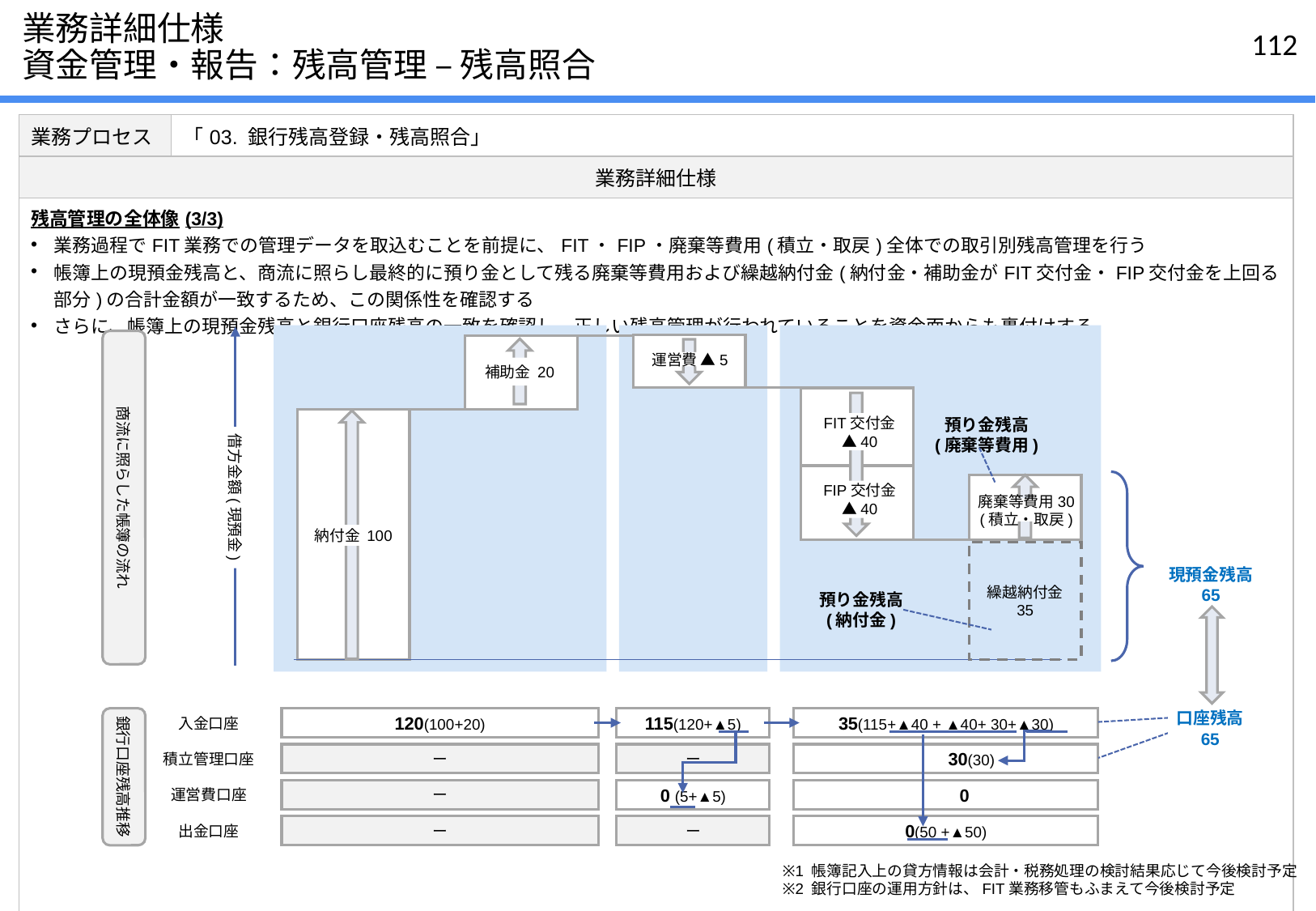

# 業務詳細仕様 資金管理・報告：残高管理 – 残高照合
| 業務プロセス | 「03. 銀行残高登録・残高照合」 |
| --- | --- |
| 業務詳細仕様 |  |
| 残高管理の全体像(3/3) 業務過程でFIT業務での管理データを取込むことを前提に、FIT・FIP・廃棄等費用(積立・取戻)全体での取引別残高管理を行う 帳簿上の現預金残高と、商流に照らし最終的に預り金として残る廃棄等費用および繰越納付金(納付金・補助金がFIT交付金・FIP交付金を上回る部分)の合計金額が一致するため、この関係性を確認する さらに、帳簿上の現預金残高と銀行口座残高の一致を確認し、正しい残高管理が行われていることを資金面からも裏付けする |  |

商流に照らした帳簿の流れ

運営費 ▲5
補助金 20

FIT交付金
▲40
預り金残高
(廃棄等費用)
借方金額(現預金)
F

FIP交付金
▲40
廃棄等費用30
(積立・取戻)
納付金 100
繰越納付金
35
現預金残高
65
預り金残高
(納付金)

銀行口座残高推移
入金口座
120(100+20)
115(120+▲5)
35(115+▲40 + ▲40+ 30+▲30)
口座残高
65
積立管理口座
ー
ー
   　　30(30)
運営費口座
ー
0 (5+▲5)
　　0
出金口座
ー
ー
0(50 +▲50)
※1 帳簿記入上の貸方情報は会計・税務処理の検討結果応じて今後検討予定
※2 銀行口座の運用方針は、FIT業務移管もふまえて今後検討予定